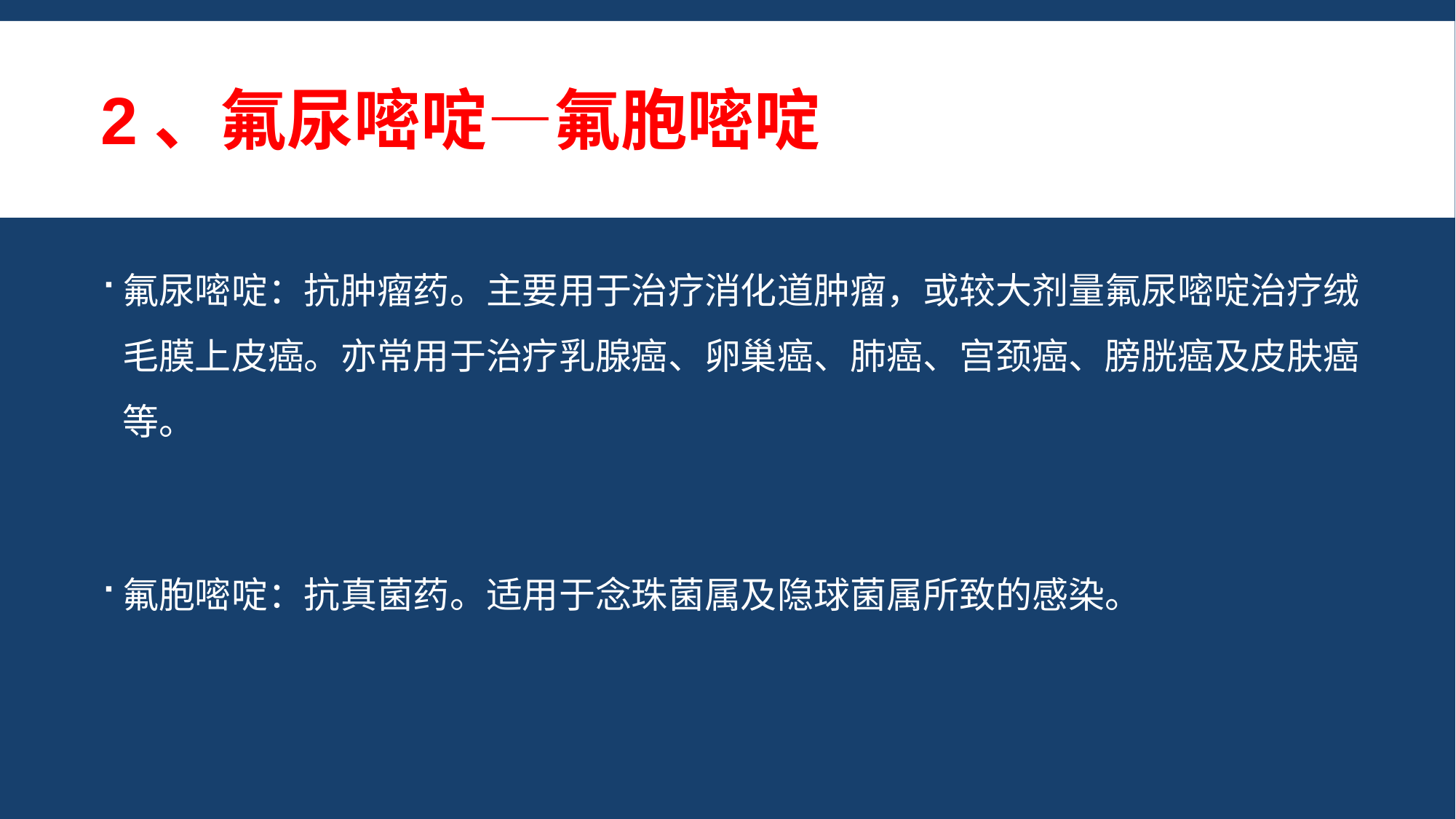

# 2、氟尿嘧啶—氟胞嘧啶
氟尿嘧啶：抗肿瘤药。主要用于治疗消化道肿瘤，或较大剂量氟尿嘧啶治疗绒毛膜上皮癌。亦常用于治疗乳腺癌、卵巢癌、肺癌、宫颈癌、膀胱癌及皮肤癌等。

氟胞嘧啶：抗真菌药。适用于念珠菌属及隐球菌属所致的感染。